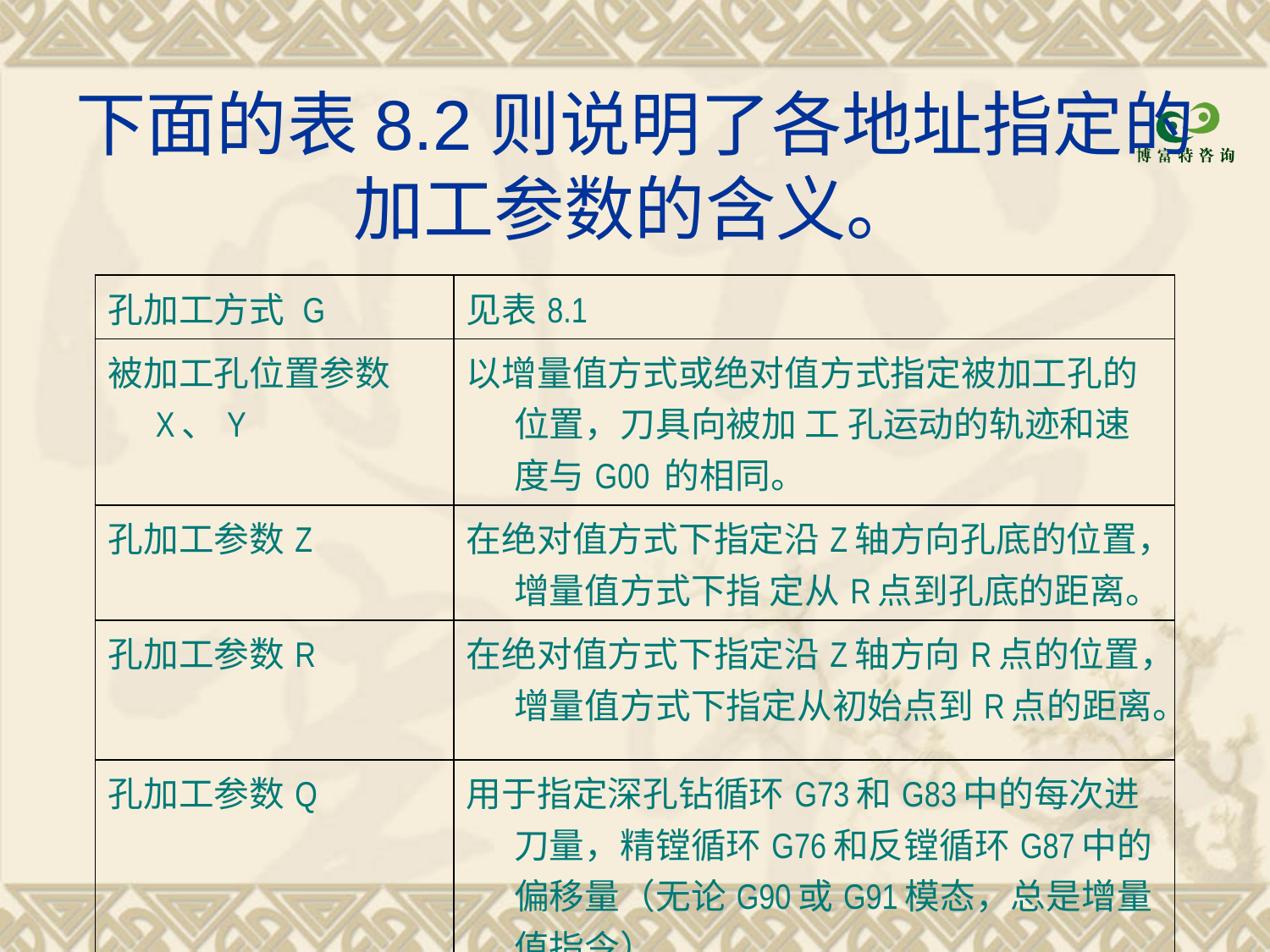

# 下面的表8.2则说明了各地址指定的加工参数的含义。
| 孔加工方式 G | 见表8.1 |
| --- | --- |
| 被加工孔位置参数X、Y | 以增量值方式或绝对值方式指定被加工孔的位置，刀具向被加 工 孔运动的轨迹和速度与G00 的相同。 |
| 孔加工参数Z | 在绝对值方式下指定沿Z轴方向孔底的位置，增量值方式下指 定从R点到孔底的距离。 |
| 孔加工参数R | 在绝对值方式下指定沿Z轴方向R点的位置，增量值方式下指定从初始点到R点的距离。 |
| 孔加工参数Q | 用于指定深孔钻循环G73和G83中的每次进刀量，精镗循环G76和反镗循环G87中的偏移量（无论G90或G91模态，总是增量值指令） |